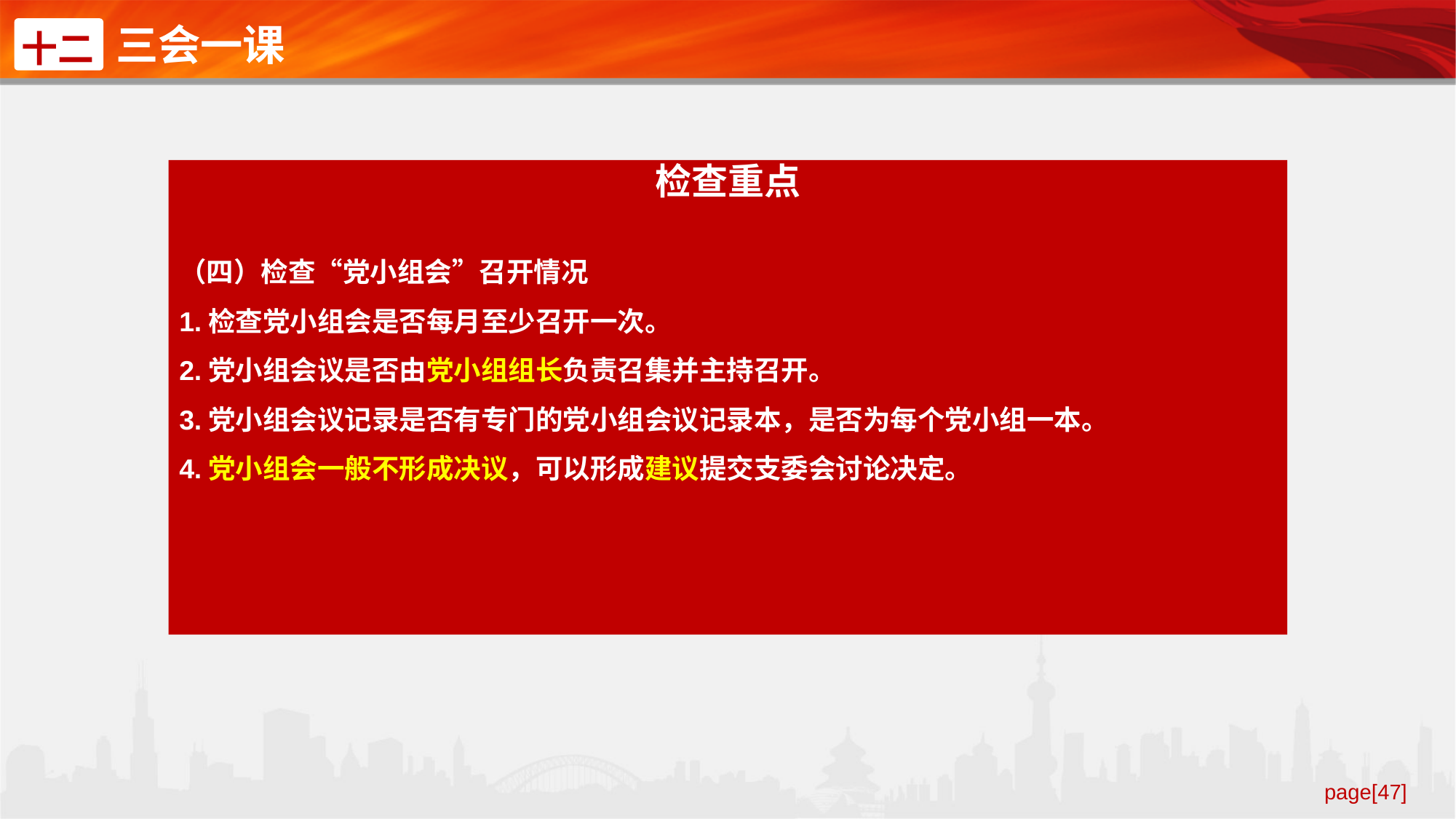

三会一课

十二
检查重点

（四）检查“党小组会”召开情况
1.检查党小组会是否每月至少召开一次。
2.党小组会议是否由党小组组长负责召集并主持召开。
3.党小组会议记录是否有专门的党小组会议记录本，是否为每个党小组一本。
4.党小组会一般不形成决议，可以形成建议提交支委会讨论决定。